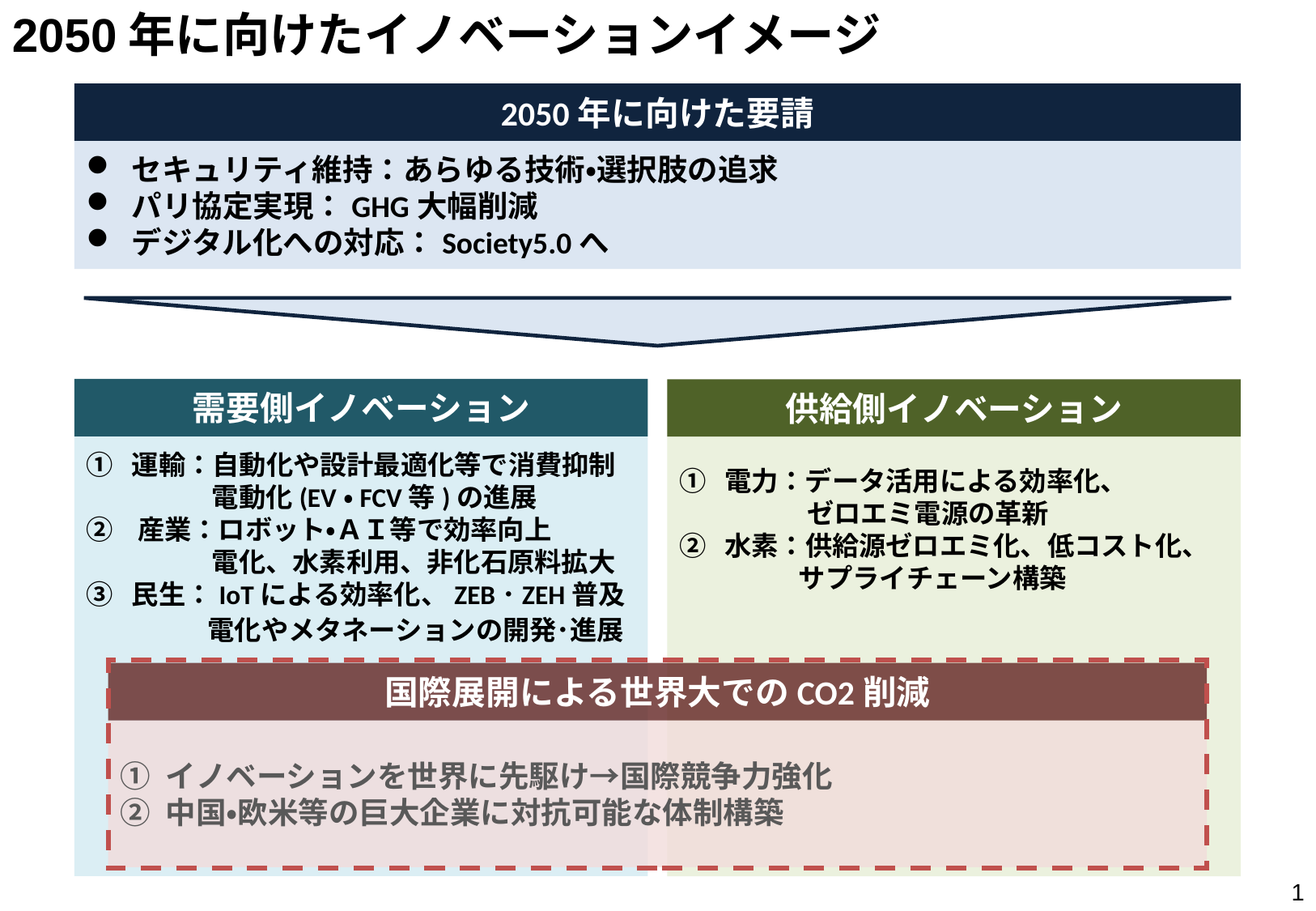

2050年に向けたイノベーションイメージ
2050年に向けた要請
セキュリティ維持：あらゆる技術・選択肢の追求
パリ協定実現：GHG大幅削減
デジタル化への対応：Society5.0へ

需要側イノベーション
供給側イノベーション
運輸：自動化や設計最適化等で消費抑制
　　　　   電動化(EV・FCV等)の進展
②   産業：ロボット・ＡＩ等で効率向上
　　　　   電化、水素利用、非化石原料拡大
民生：IoTによる効率化、ZEB･ZEH普及
	電化やメタネーションの開発･進展

電力：データ活用による効率化、
                    ゼロエミ電源の革新
②  水素：供給源ゼロエミ化、低コスト化、
　　　　  サプライチェーン構築

国際展開による世界大でのCO2削減
イノベーションを世界に先駆け→国際競争力強化
中国・欧米等の巨大企業に対抗可能な体制構築
1